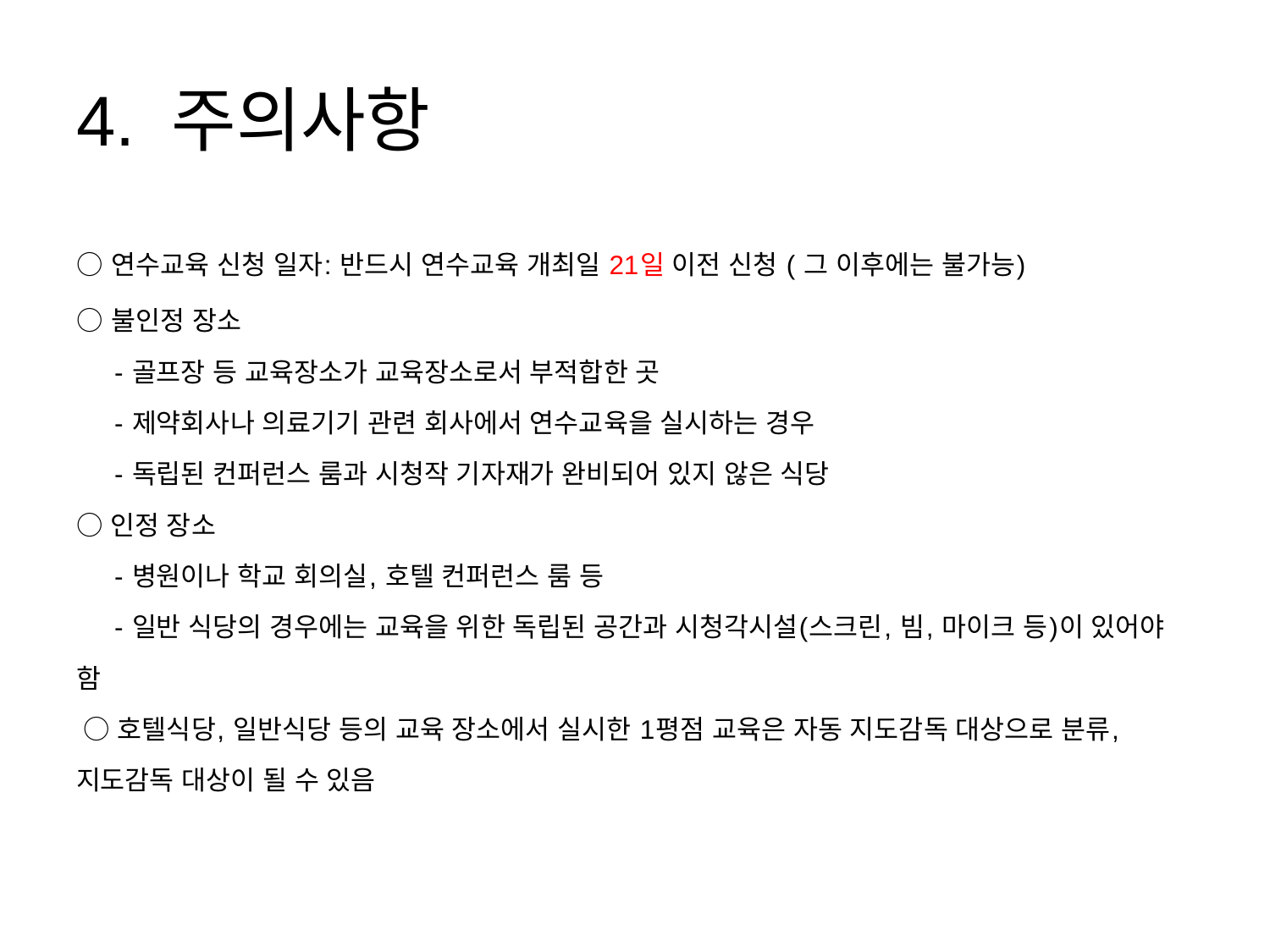

# 4. 주의사항
○ 연수교육 신청 일자​: 반드시 연수교육 개최일 21일 이전 신청 ( 그 이후에는 불가능)
○ 불인정 장소
     - 골프장 등 교육장소가 교육장소로서 부적합한 곳
     - 제약회사나 의료기기 관련 회사에서 연수교육을 실시하는 경우
     - 독립된 컨퍼런스 룸과 시청작 기자재가 완비되어 있지 않은 식당
○ 인정 장소
     - 병원이나 학교 회의실, 호텔 컨퍼런스 룸 등
     - 일반 식당의 경우에는 교육을 위한 독립된 공간과 시청각시설(스크린, 빔, 마이크 등)이 있어야 함
 ○ 호텔식당, 일반식당 등의 교육 장소에서 실시한 1평점 교육은 자동 지도감독 대상으로 분류, 지도감독 대상이 될 수 있음 ​
​